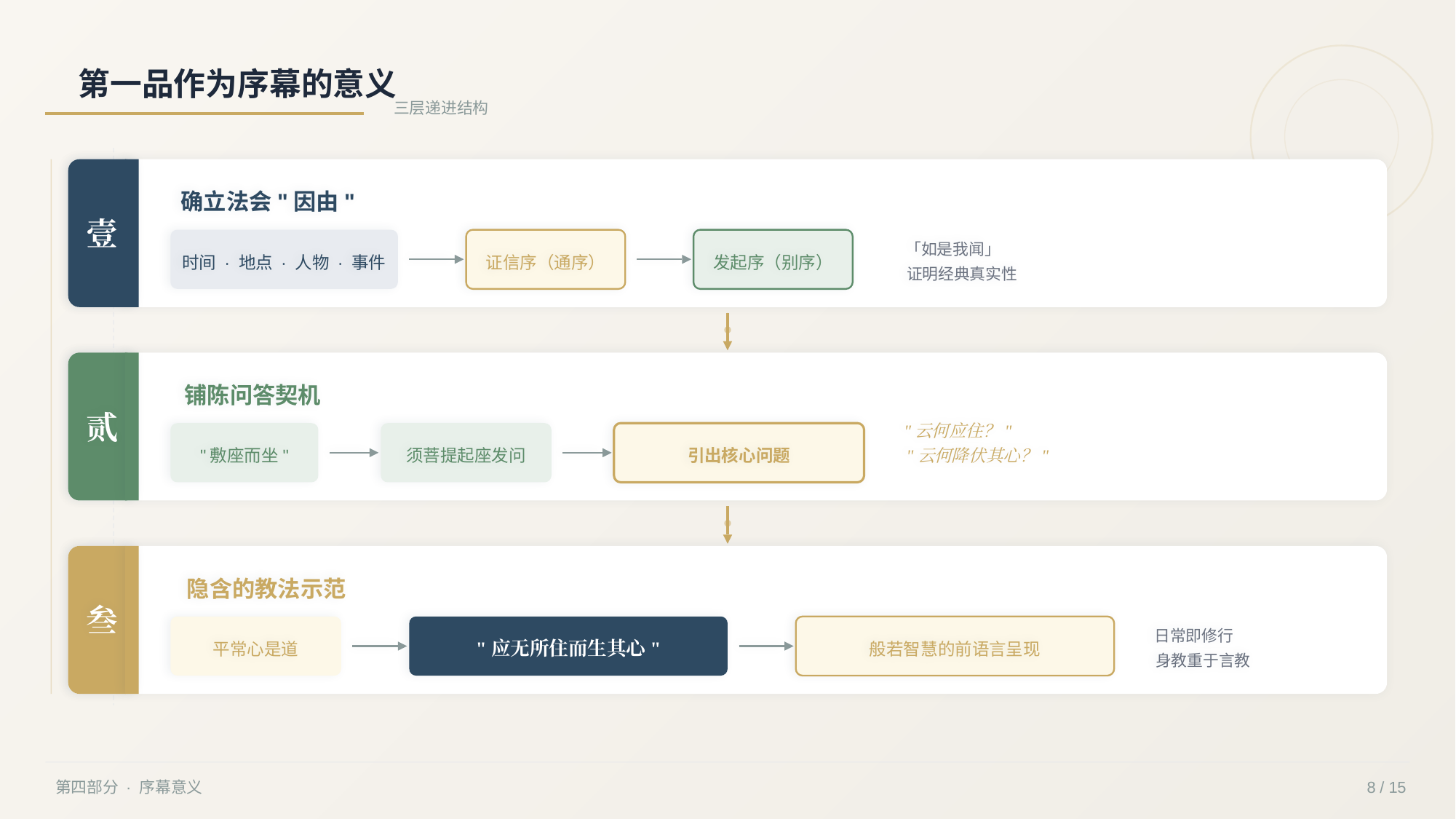

第一品作为序幕的意义

三层递进结构

确立法会"因由"

「如是我闻」
时间 · 地点 · 人物 · 事件
证信序（通序）
发起序（别序）

证明经典真实性
壹

铺陈问答契机
"云何应住？"

"敷座而坐"
须菩提起座发问
引出核心问题
"云何降伏其心？"

贰

隐含的教法示范

日常即修行
"应无所住而生其心"
平常心是道
般若智慧的前语言呈现

身教重于言教
叁

第四部分 · 序幕意义
8 / 15